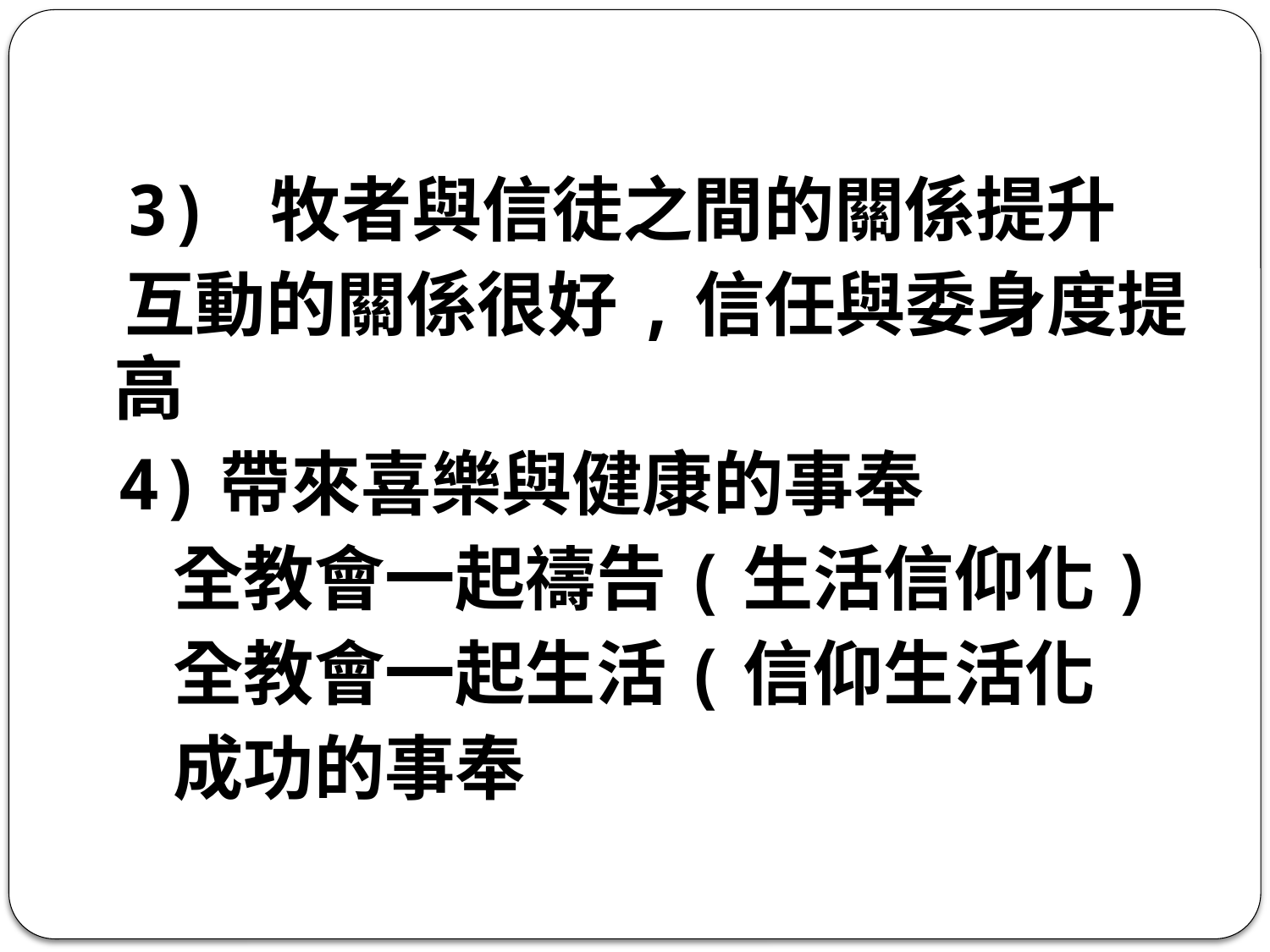

#
    3) 牧者與信徒之間的關係提升
  互動的關係很好,信任與委身度提高
 4)帶來喜樂與健康的事奉
     全教會一起禱告(生活信仰化)
     全教會一起生活(信仰生活化
     成功的事奉